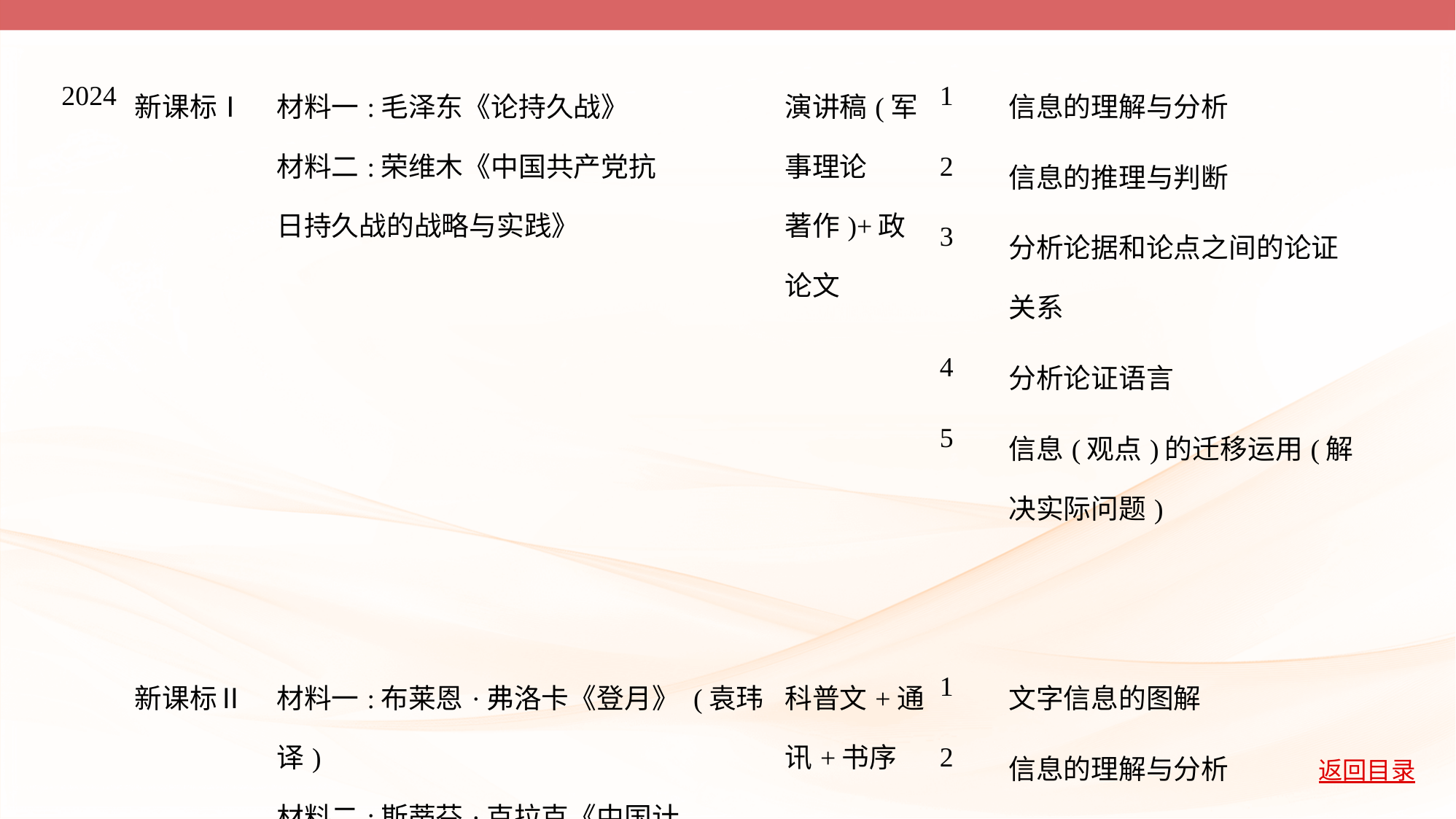

| 2024 | 新课标Ⅰ | 材料一:毛泽东《论持久战》 材料二:荣维木《中国共产党抗 日持久战的战略与实践》 | 演讲稿(军事理论 著作)+政论文 | 1 | 信息的理解与分析 |
| --- | --- | --- | --- | --- | --- |
|  |  |  |  | 2 | 信息的推理与判断 |
|  |  |  |  | 3 | 分析论据和论点之间的论证关系 |
|  |  |  |  | 4 | 分析论证语言 |
|  |  |  |  | 5 | 信息(观点)的迁移运用(解决实际问题) |
|  | 新课标Ⅱ | 材料一:布莱恩·弗洛卡《登月》 (袁玮译) 材料二:斯蒂芬·克拉克《中国计 划在2020年前登上月球背面》(2015年9月22日,英国“当今天文学”网) 材料三:吴伟仁《<月背征途>推荐序》 | 科普文+通讯+书序 | 1 | 文字信息的图解 |
|  |  |  |  | 2 | 信息的理解与分析 |
|  |  |  |  | 3 | 分析实用性文本的行文技巧 |
|  |  |  |  | 4 | 概括信息要点 |
|  |  |  |  | 5 | 概括信息要点 |